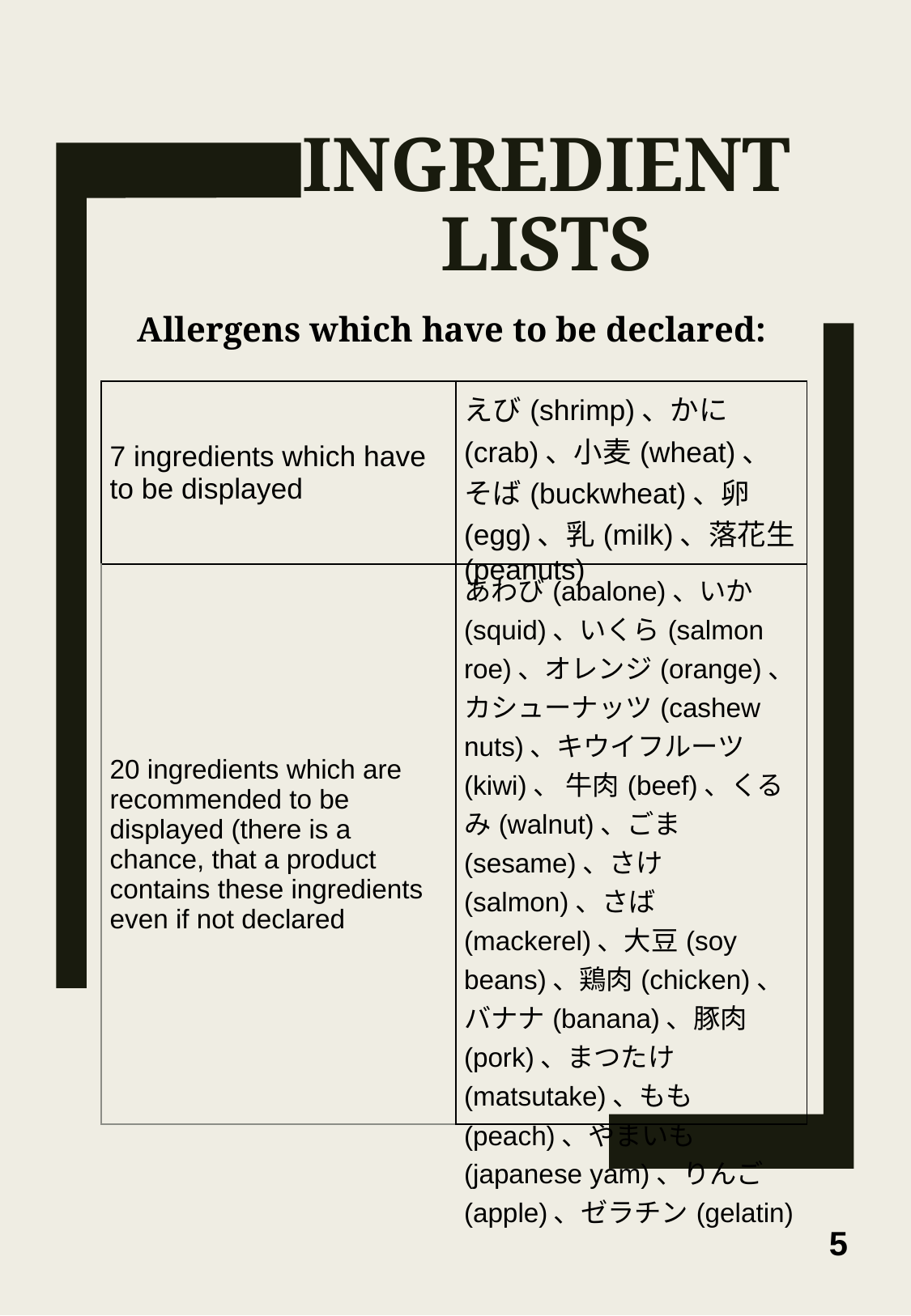

Ingredient Lists
Allergens which have to be declared:
| 7 ingredients which have to be displayed | えび(shrimp)、かに(crab)、小麦(wheat)、そば(buckwheat)、卵(egg)、乳(milk)、落花生(peanuts) |
| --- | --- |
| 20 ingredients which are recommended to be displayed (there is a chance, that a product contains these ingredients even if not declared | あわび(abalone)、いか(squid)、いくら(salmon roe)、オレンジ(orange)、カシューナッツ(cashew nuts)、キウイフルーツ(kiwi)、 牛肉(beef)、くるみ(walnut)、ごま(sesame)、さけ(salmon)、さば(mackerel)、大豆(soy beans)、鶏肉(chicken)、バナナ(banana)、豚肉(pork)、まつたけ(matsutake)、もも(peach)、やまいも(japanese yam)、りんご(apple)、ゼラチン(gelatin) |
5